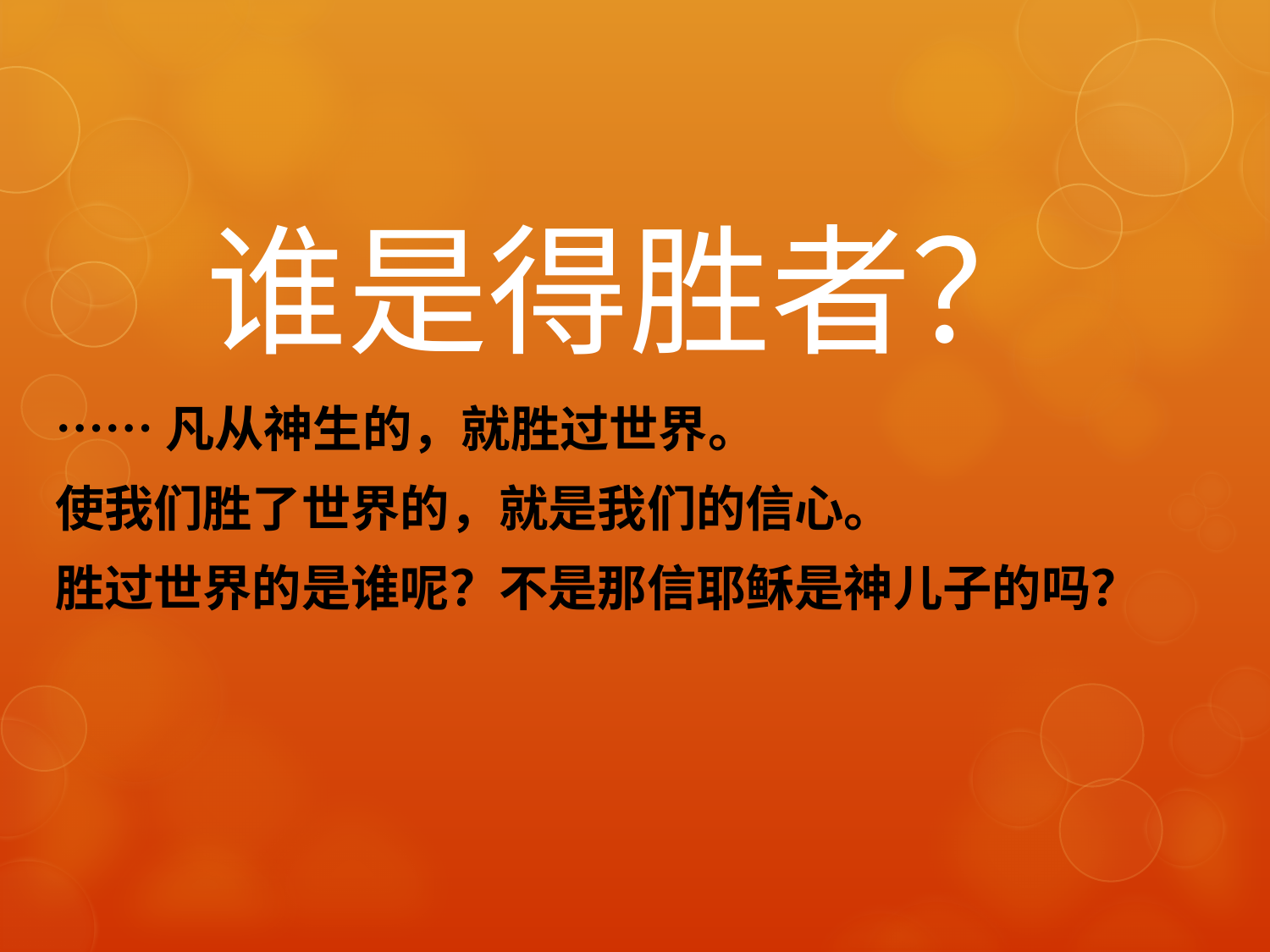

# 谁是得胜者？
……凡从神生的，就胜过世界。
使我们胜了世界的，就是我们的信心。
胜过世界的是谁呢？不是那信耶稣是神儿子的吗？